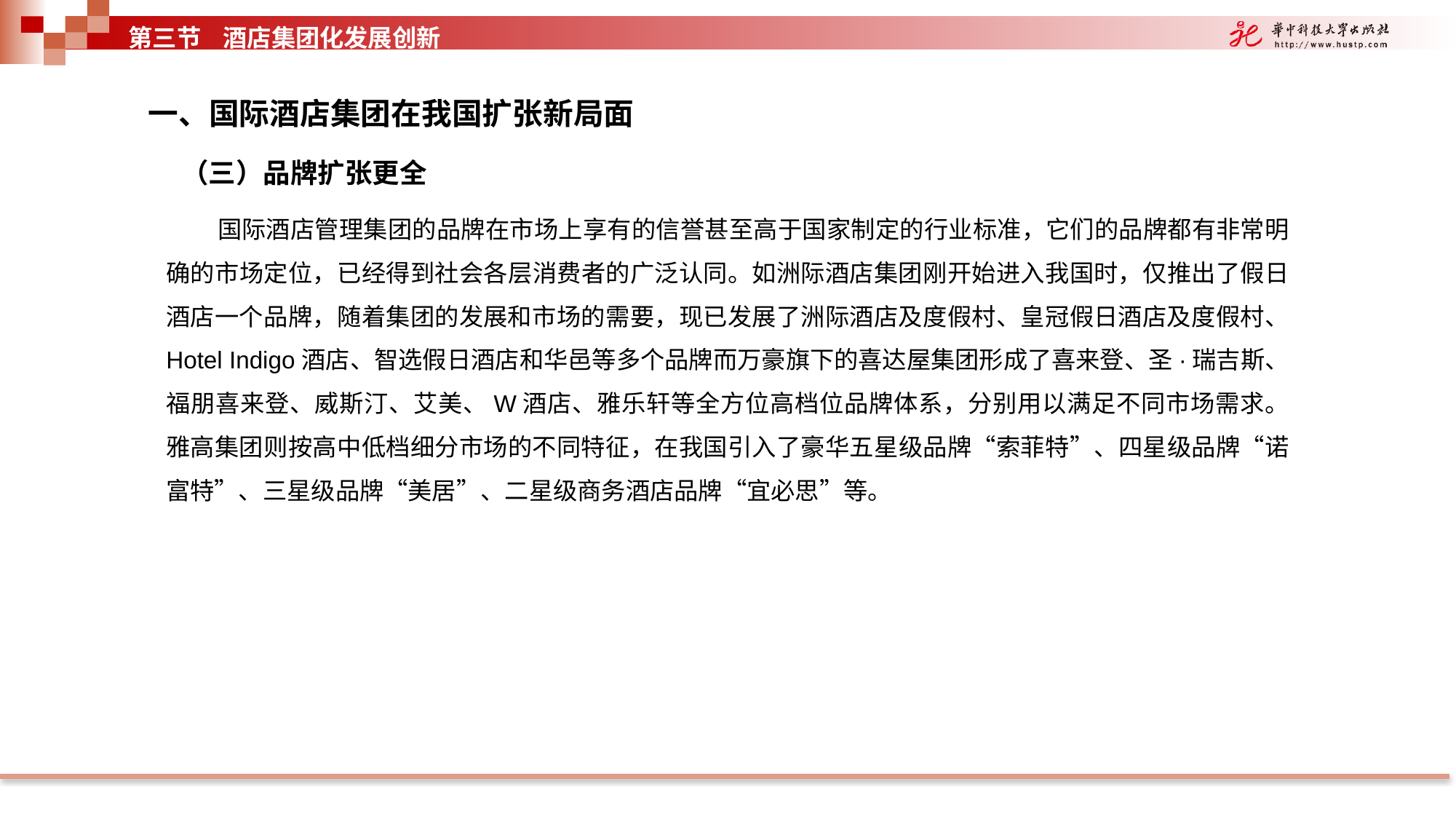

第三节    酒店集团化发展创新
一、国际酒店集团在我国扩张新局面
（三）品牌扩张更全
国际酒店管理集团的品牌在市场上享有的信誉甚至高于国家制定的行业标准，它们的品牌都有非常明确的市场定位，已经得到社会各层消费者的广泛认同。如洲际酒店集团刚开始进入我国时，仅推出了假日酒店一个品牌，随着集团的发展和市场的需要，现已发展了洲际酒店及度假村、皇冠假日酒店及度假村、 Hotel Indigo酒店、智选假日酒店和华邑等多个品牌而万豪旗下的喜达屋集团形成了喜来登、圣·瑞吉斯、福朋喜来登、威斯汀、艾美、W酒店、雅乐轩等全方位高档位品牌体系，分别用以满足不同市场需求。雅高集团则按高中低档细分市场的不同特征，在我国引入了豪华五星级品牌“索菲特”、四星级品牌“诺富特”、三星级品牌“美居”、二星级商务酒店品牌“宜必思”等。